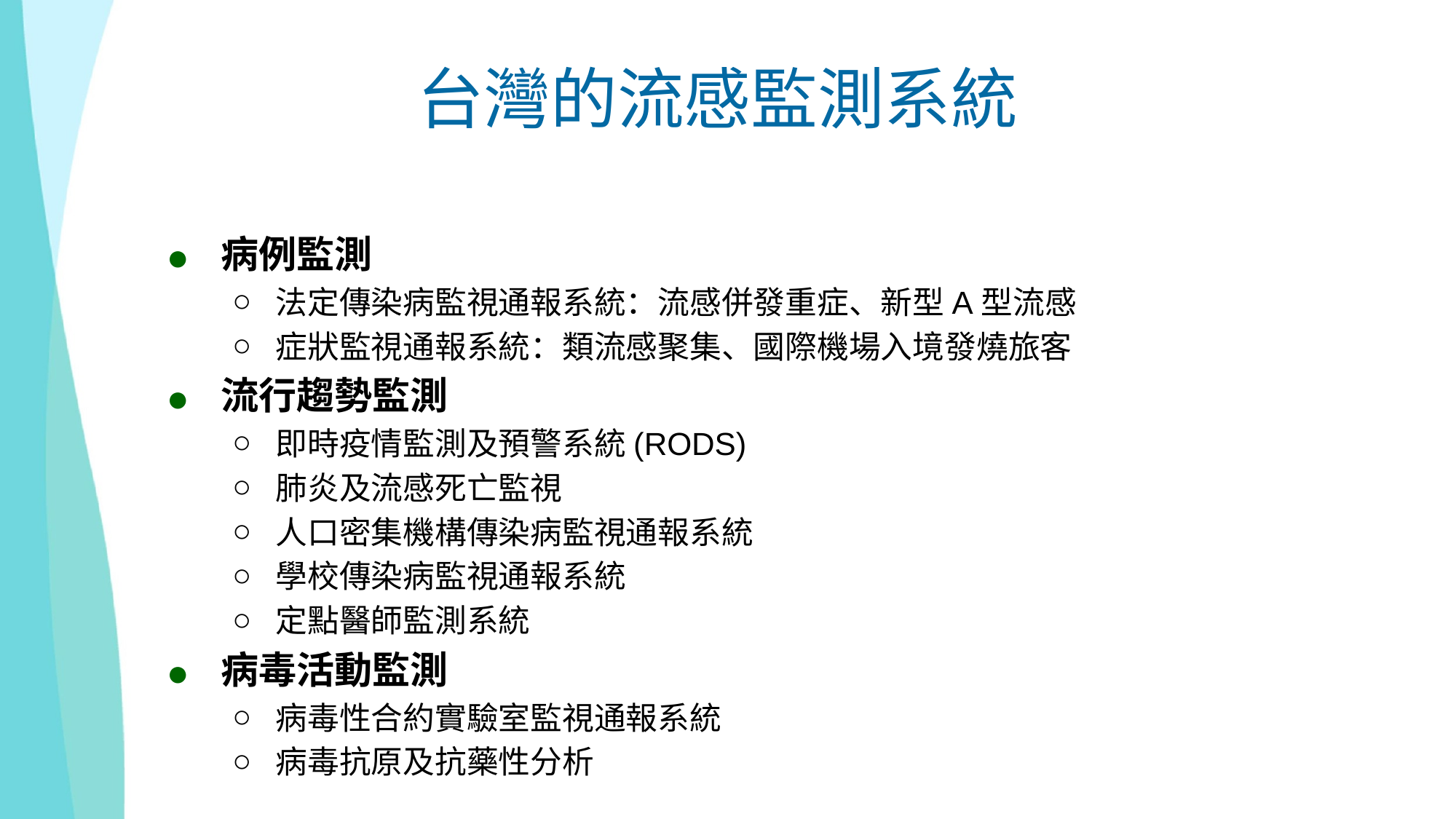

台灣的流感監測系統
病例監測
法定傳染病監視通報系統：流感併發重症、新型A型流感
症狀監視通報系統：類流感聚集、國際機場入境發燒旅客
流行趨勢監測
即時疫情監測及預警系統(RODS)
肺炎及流感死亡監視
人口密集機構傳染病監視通報系統
學校傳染病監視通報系統
定點醫師監測系統
病毒活動監測
病毒性合約實驗室監視通報系統
病毒抗原及抗藥性分析